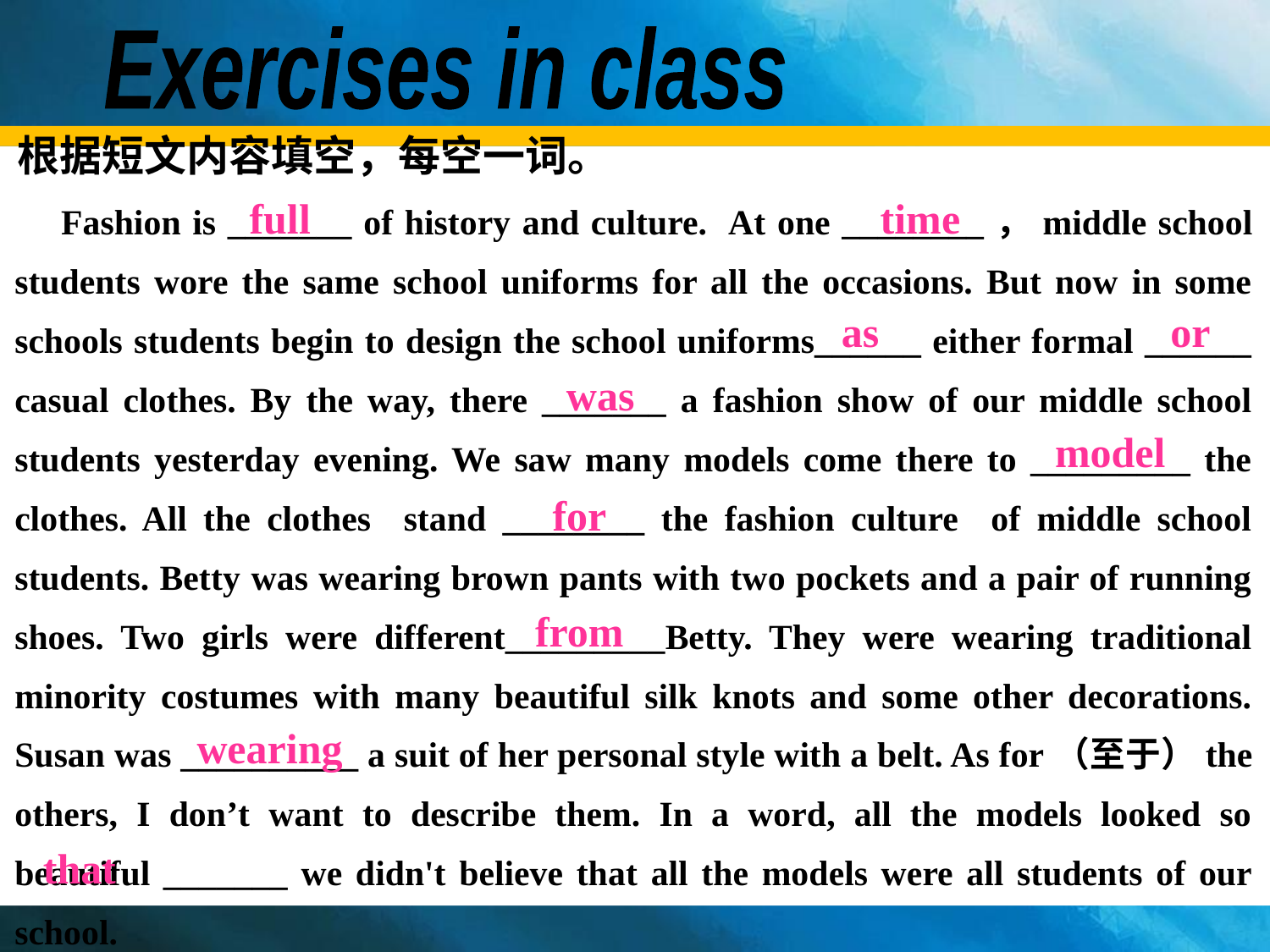

Exercises in class
根据短文内容填空，每空一词。
    Fashion is _______ of history and culture.  At one ________，middle school students wore the same school uniforms for all the occasions. But now in some schools students begin to design the school uniforms______ either formal ______ casual clothes. By the way, there _______ a fashion show of our middle school students yesterday evening. We saw many models come there to _________ the clothes. All the clothes  stand ________ the fashion culture  of middle school students. Betty was wearing brown pants with two pockets and a pair of running shoes. Two girls were different_________Betty. They were wearing traditional minority costumes with many beautiful silk knots and some other decorations. Susan was __________ a suit of her personal style with a belt. As for（至于）the others, I don’t want to describe them. In a word, all the models looked so beautiful _______ we didn't believe that all the models were all students of our school.
full
time
as
or
was
model
for
from
wearing
that